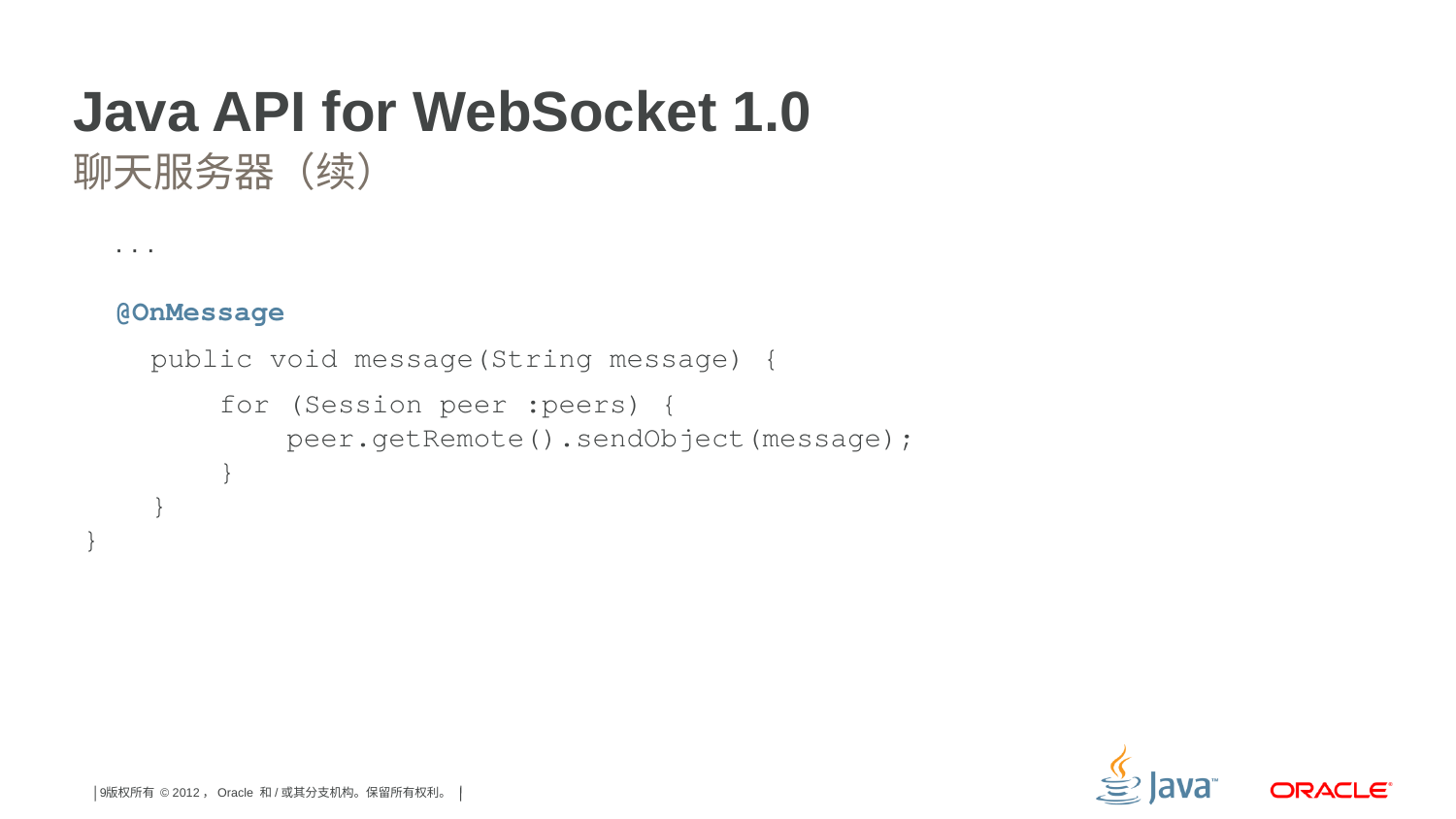

# Java API for WebSocket 1.0
聊天服务器（续）
    . . .
    @OnMessage
    public void message(String message) {
        for (Session peer :peers) {
            peer.getRemote().sendObject(message);
        }
    }
}